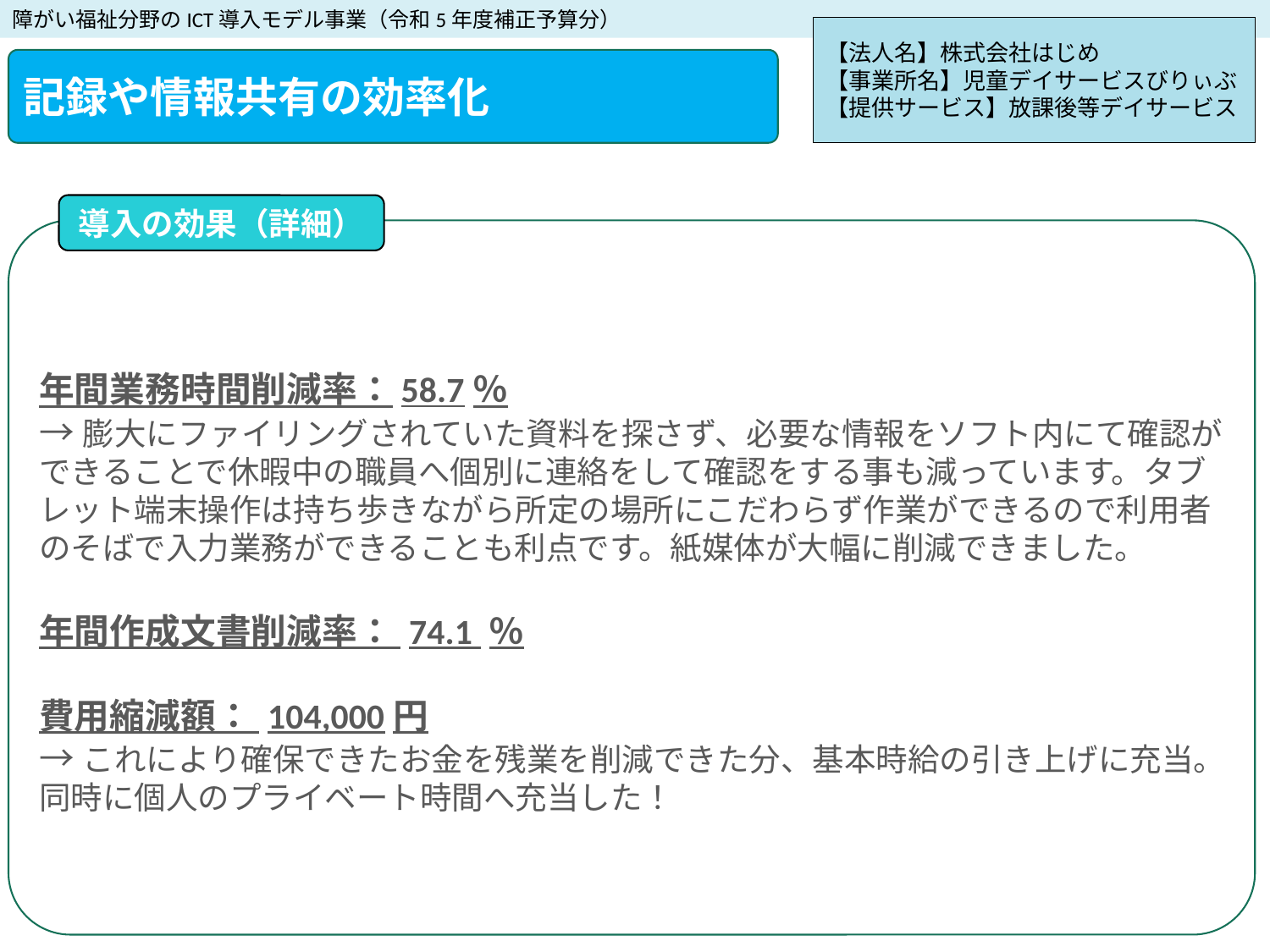

障がい福祉分野のICT導入モデル事業（令和5年度補正予算分）
【法人名】株式会社はじめ
【事業所名】児童デイサービスびりぃぶ
【提供サービス】放課後等デイサービス
記録や情報共有の効率化
導入の効果（詳細）

年間業務時間削減率：58.7％
→膨大にファイリングされていた資料を探さず、必要な情報をソフト内にて確認ができることで休暇中の職員へ個別に連絡をして確認をする事も減っています。タブレット端末操作は持ち歩きながら所定の場所にこだわらず作業ができるので利用者のそばで入力業務ができることも利点です。紙媒体が大幅に削減できました。

年間作成文書削減率： 74.1 ％

費用縮減額： 104,000円
→これにより確保できたお金を残業を削減できた分、基本時給の引き上げに充当。同時に個人のプライベート時間へ充当した！